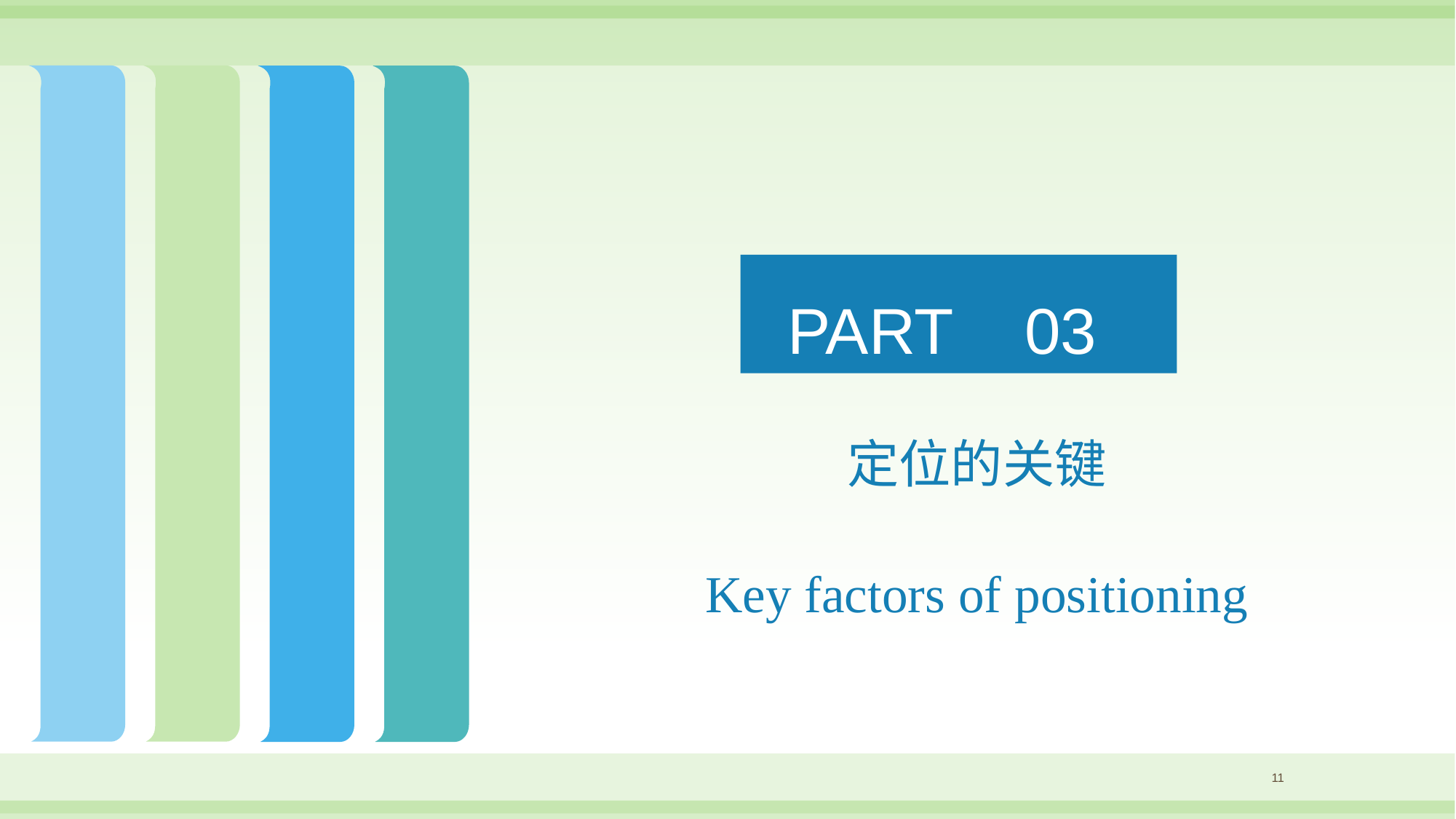

# PART    03

定位的关键
Key factors of positioning

11